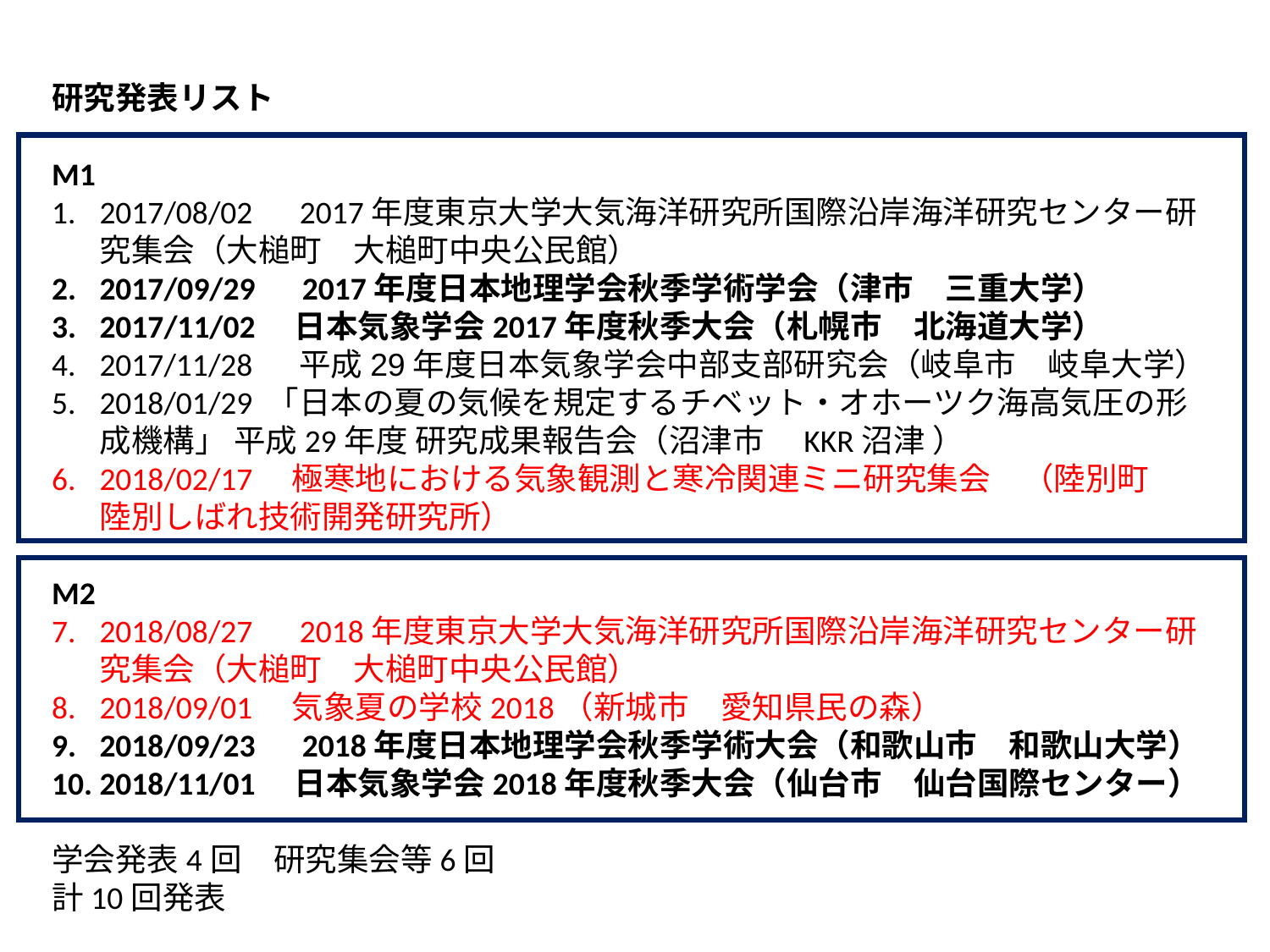

研究発表リスト

M1
2017/08/02　2017年度東京大学大気海洋研究所国際沿岸海洋研究センター研究集会（大槌町　大槌町中央公民館）
2017/09/29　2017年度日本地理学会秋季学術学会（津市　三重大学）
2017/11/02　日本気象学会2017年度秋季大会（札幌市　北海道大学）
2017/11/28 　平成29年度日本気象学会中部支部研究会（岐阜市　岐阜大学）
2018/01/29 「日本の夏の気候を規定するチベット・オホーツク海高気圧の形成機構」 平成29年度 研究成果報告会（沼津市　KKR沼津 ）
2018/02/17　極寒地における気象観測と寒冷関連ミニ研究集会　（陸別町　陸別しばれ技術開発研究所）

M2
2018/08/27　2018年度東京大学大気海洋研究所国際沿岸海洋研究センター研究集会（大槌町　大槌町中央公民館）
2018/09/01　気象夏の学校2018（新城市　愛知県民の森）
2018/09/23　2018年度日本地理学会秋季学術大会（和歌山市　和歌山大学）
2018/11/01　日本気象学会2018年度秋季大会（仙台市　仙台国際センター）

学会発表4回　研究集会等6回
計10回発表